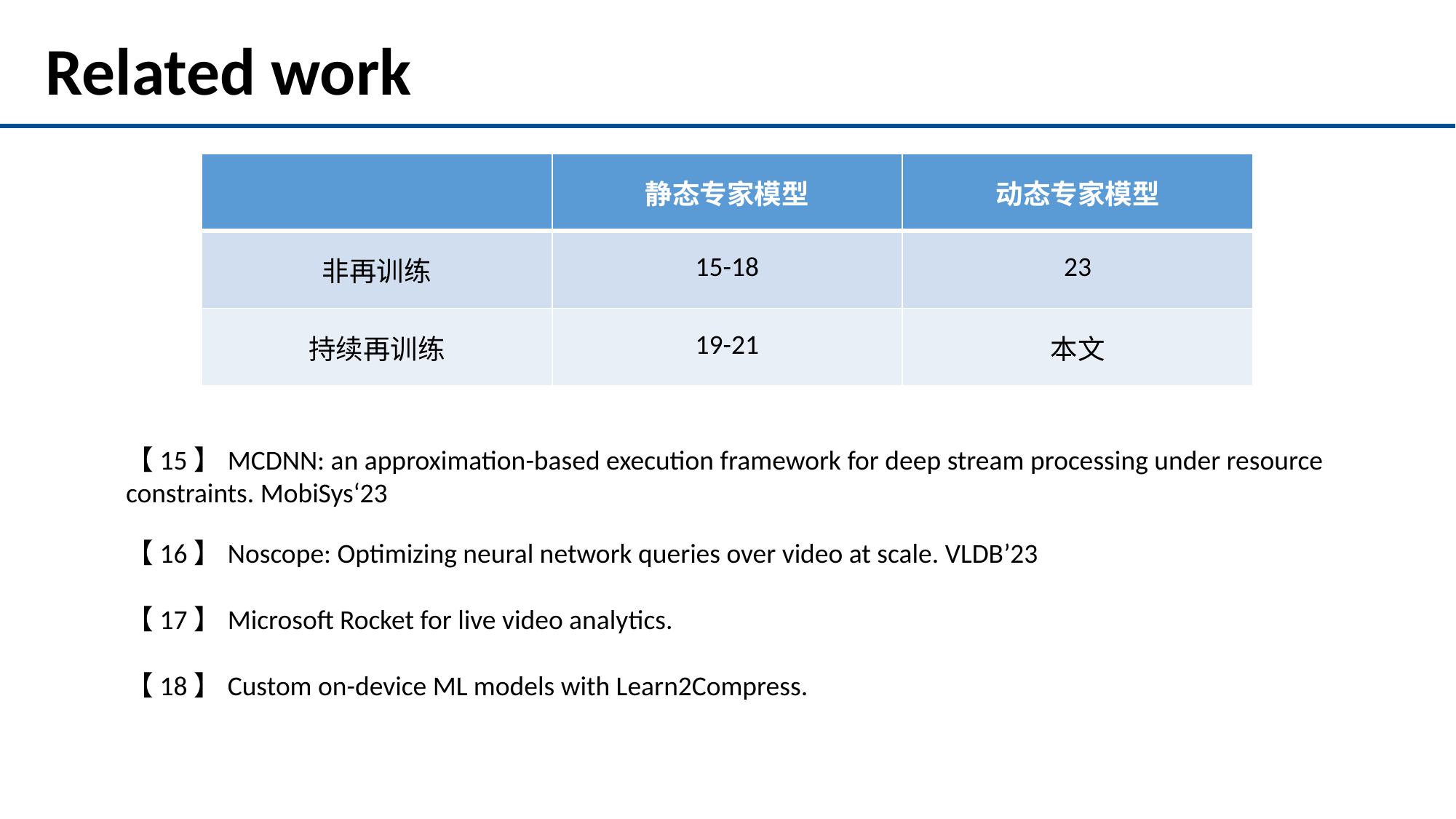

# Related work
|  | 静态专家模型 | 动态专家模型 |
| --- | --- | --- |
| 非再训练 | 15-18 | 23 |
| 持续再训练 | 19-21 | 本文 |
【15】MCDNN: an approximation-based execution framework for deep stream processing under resource constraints. MobiSys‘23
【16】Noscope: Optimizing neural network queries over video at scale. VLDB’23
【17】Microsoft Rocket for live video analytics.
【18】Custom on-device ML models with Learn2Compress.